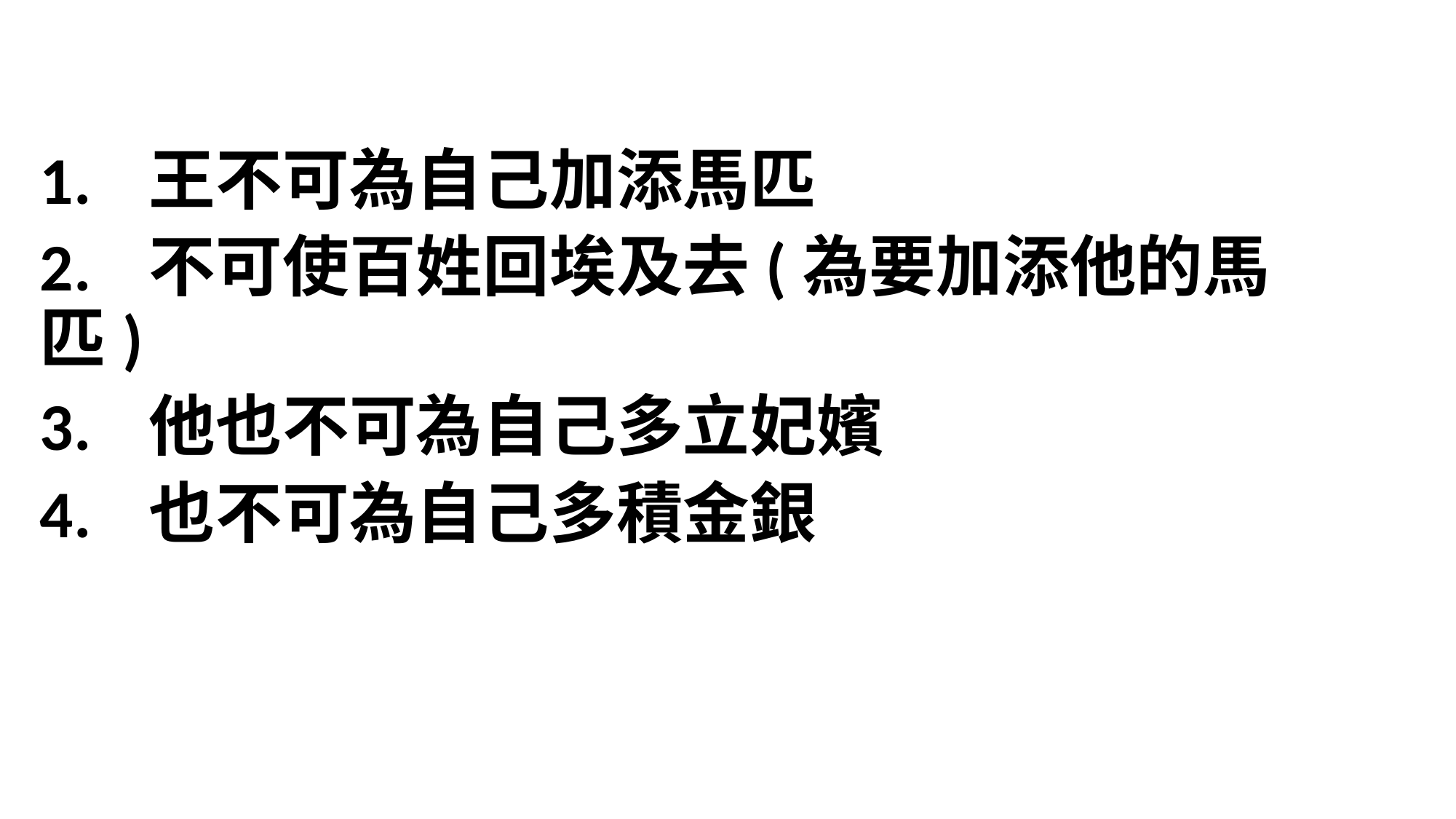

1.	王不可為自己加添馬匹
2.	不可使百姓回埃及去(為要加添他的馬匹)
3.	他也不可為自己多立妃嬪
4.	也不可為自己多積金銀